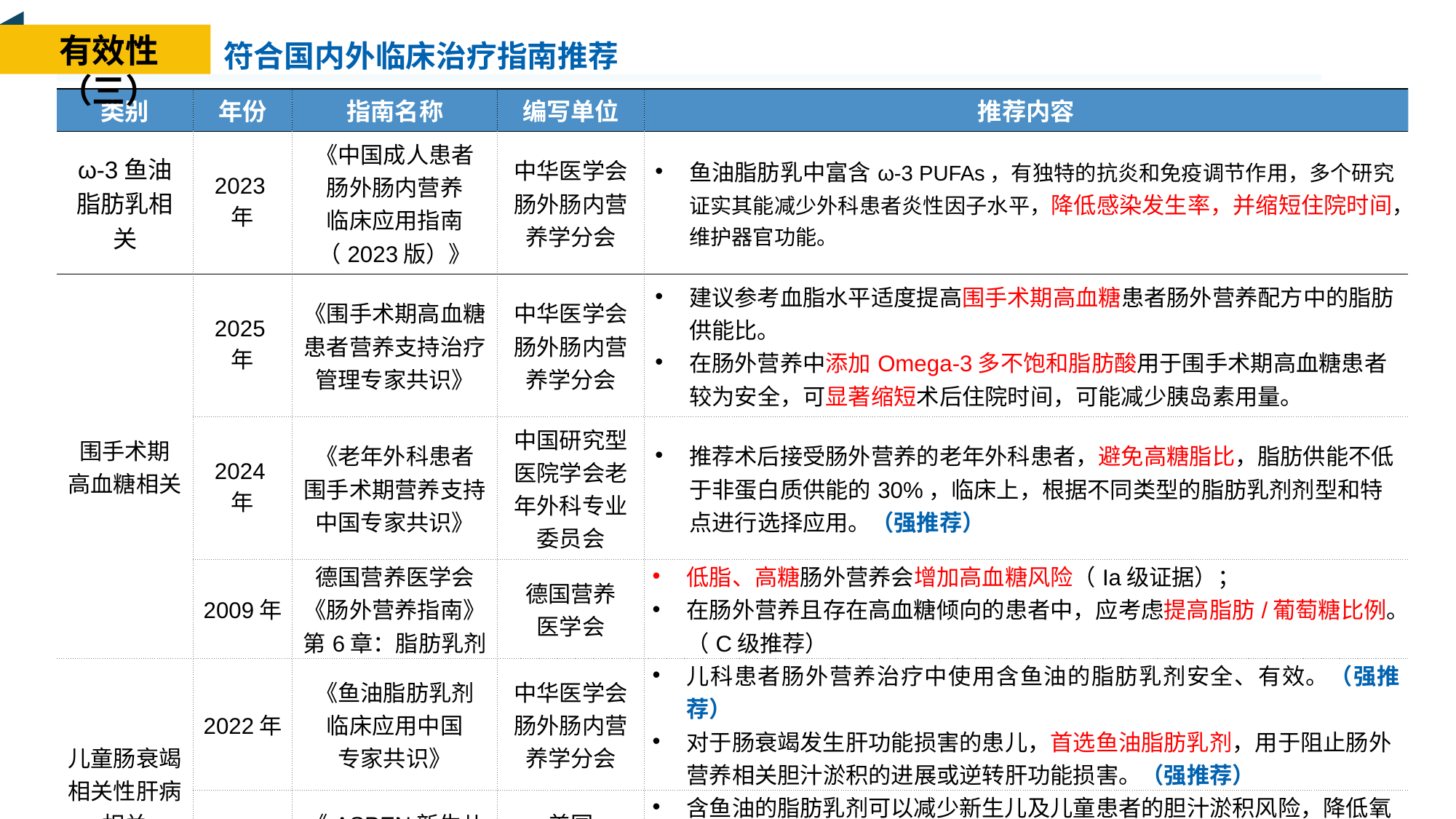

符合国内外临床治疗指南推荐
有效性（三）

| 类别 | 年份 | 指南名称 | 编写单位 | 推荐内容 |
| --- | --- | --- | --- | --- |
| ω-3鱼油脂肪乳相关 | 2023年 | 《中国成人患者 肠外肠内营养 临床应用指南 （2023版）》 | 中华医学会肠外肠内营养学分会 | 鱼油脂肪乳中富含ω-3 PUFAs，有独特的抗炎和免疫调节作用，多个研究证实其能减少外科患者炎性因子水平，降低感染发生率，并缩短住院时间，维护器官功能。 |
| 围手术期 高血糖相关 | 2025年 | 《围手术期高血糖患者营养支持治疗管理专家共识》 | 中华医学会肠外肠内营养学分会 | 建议参考血脂水平适度提高围手术期高血糖患者肠外营养配方中的脂肪供能比。 在肠外营养中添加Omega-3多不饱和脂肪酸用于围手术期高血糖患者较为安全，可显著缩短术后住院时间，可能减少胰岛素用量。 |
|  | 2024年 | 《老年外科患者 围手术期营养支持 中国专家共识》 | 中国研究型医院学会老年外科专业委员会 | 推荐术后接受肠外营养的老年外科患者，避免高糖脂比，脂肪供能不低于非蛋白质供能的30%，临床上，根据不同类型的脂肪乳剂剂型和特点进行选择应用。（强推荐） |
|  | 2009年 | 德国营养医学会《肠外营养指南》第6章：脂肪乳剂 | 德国营养 医学会 | 低脂、高糖肠外营养会增加高血糖风险（Ia级证据）； 在肠外营养且存在高血糖倾向的患者中，应考虑提高脂肪/葡萄糖比例。（C级推荐） |
| 儿童肠衰竭相关性肝病相关 | 2022年 | 《鱼油脂肪乳剂 临床应用中国 专家共识》 | 中华医学会 肠外肠内营养学分会 | 儿科患者肠外营养治疗中使用含鱼油的脂肪乳剂安全、有效。（强推荐） 对于肠衰竭发生肝功能损害的患儿，首选鱼油脂肪乳剂，用于阻止肠外营养相关胆汁淤积的进展或逆转肝功能损害。（强推荐） |
|  | 2020年 | 《ASPEN新生儿 肠外营养 脂肪乳应用》 | 美国 肠外和肠内 营养学会 | 含鱼油的脂肪乳剂可以减少新生儿及儿童患者的胆汁淤积风险，降低氧化应激和脂质过氧化、补充DHA。推荐肠外营养相关性肝病患儿将含 鱼油的脂肪乳作为一线治疗。对于长期进行肠外营养支持的儿童患者，使用含鱼油的静脉脂肪乳注射液可降低肝脏并发症风险。 |